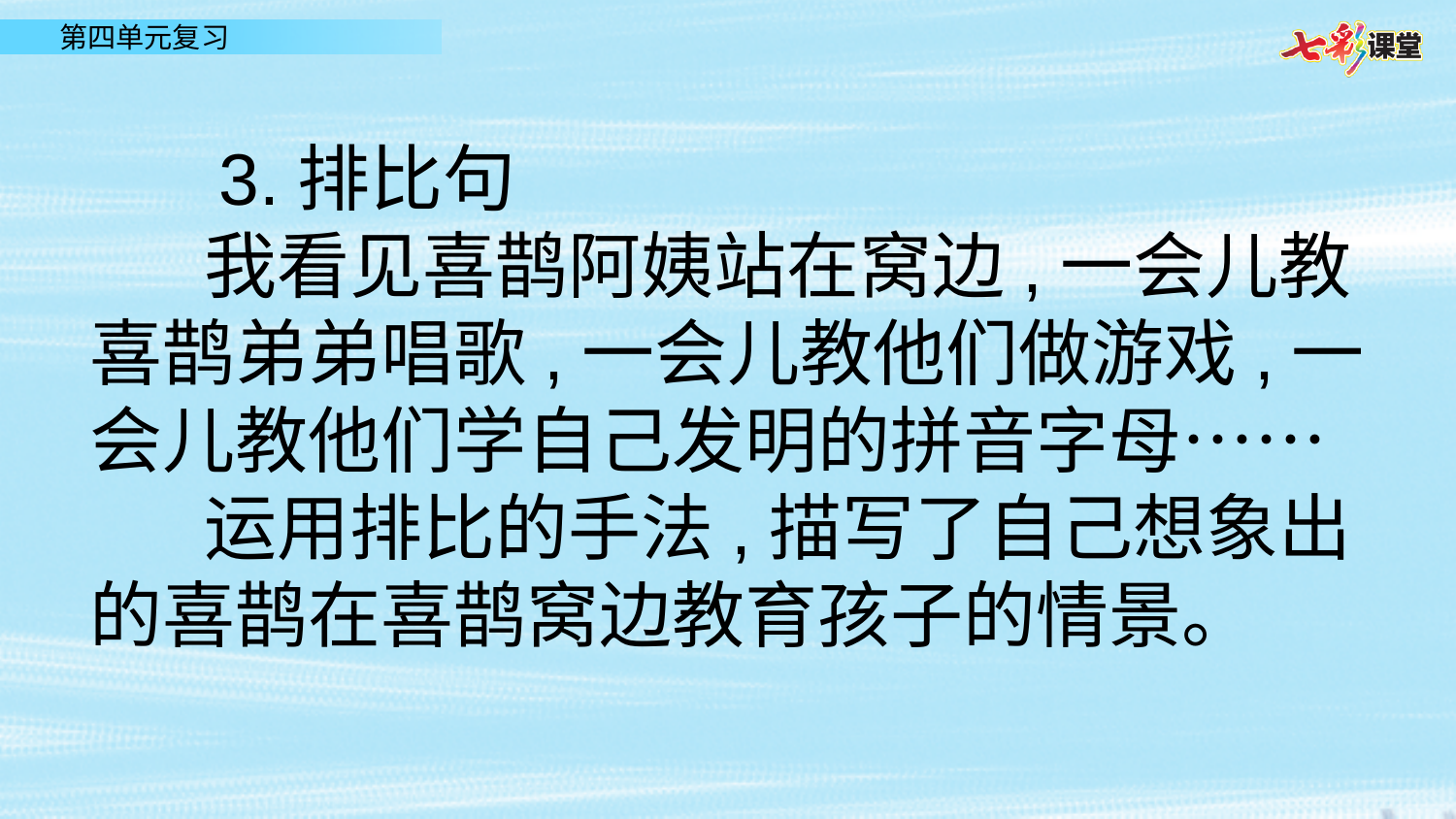

3.排比句
   我看见喜鹊阿姨站在窝边,一会儿教喜鹊弟弟唱歌,一会儿教他们做游戏,一会儿教他们学自己发明的拼音字母……
   运用排比的手法,描写了自己想象出的喜鹊在喜鹊窝边教育孩子的情景。